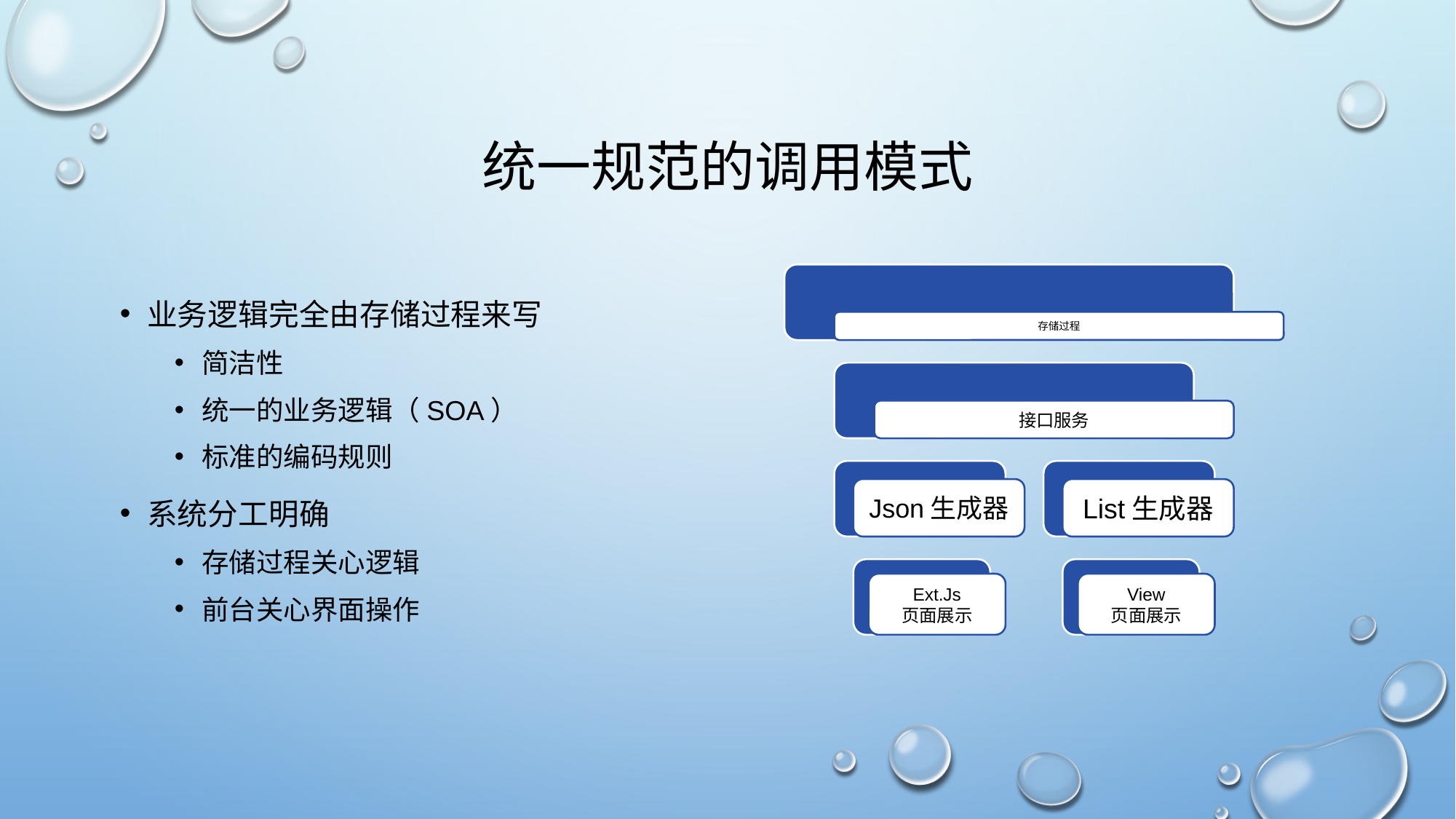

# 统一规范的调用模式
存储过程
接口服务
Json生成器
List生成器
View
页面展示
Ext.Js
页面展示
业务逻辑完全由存储过程来写
简洁性
统一的业务逻辑（SOA）
标准的编码规则
系统分工明确
存储过程关心逻辑
前台关心界面操作